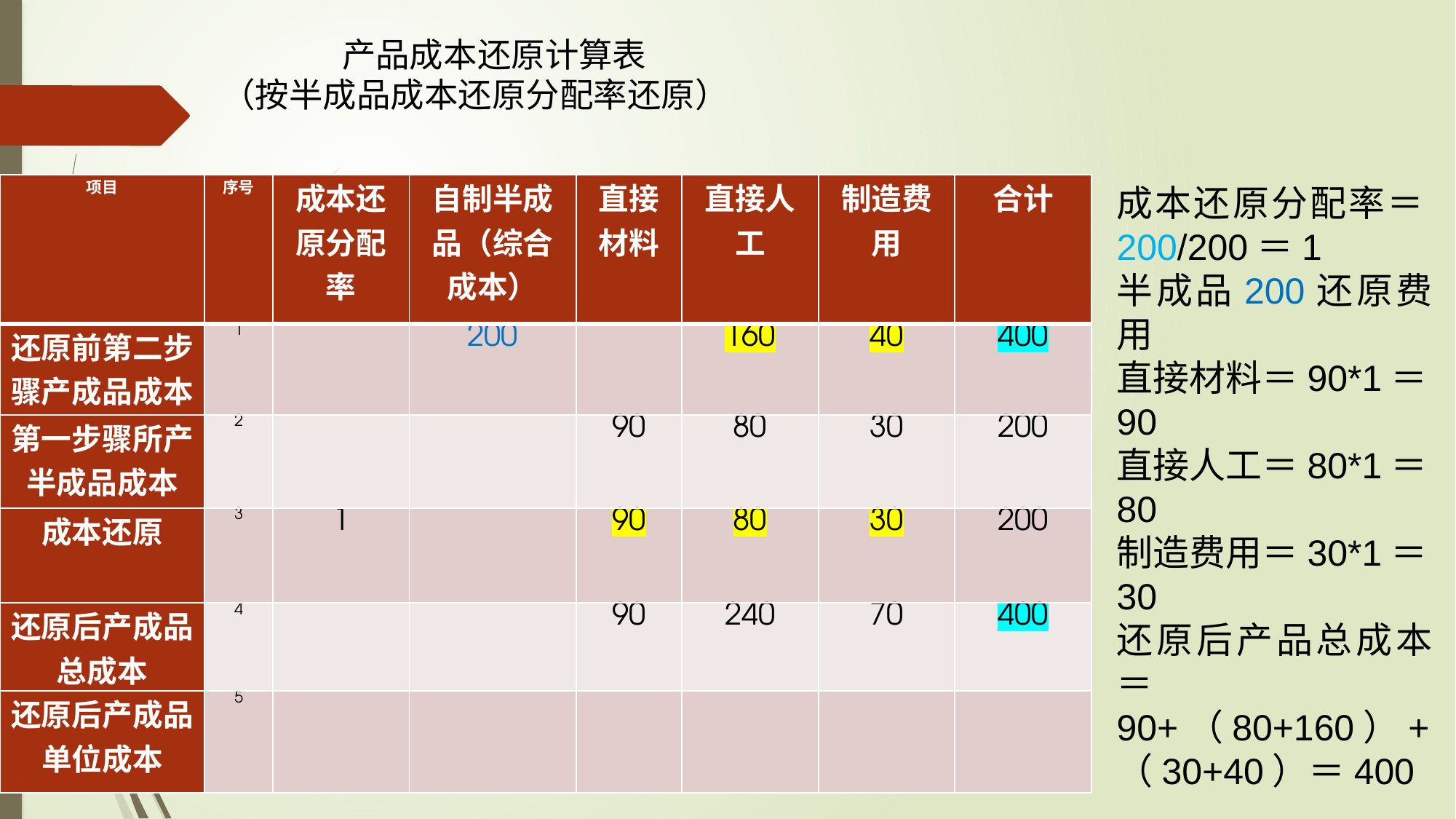

# 产品成本还原计算表 （按半成品成本还原分配率还原）
| 项目 | 序号 | 成本还原分配率 | 自制半成品（综合成本） | 直接材料 | 直接人工 | 制造费用 | 合计 |
| --- | --- | --- | --- | --- | --- | --- | --- |
| 还原前第二步骤产成品成本 | 1 |  | 200 |  | 160 | 40 | 400 |
| 第一步骤所产半成品成本 | 2 |  |  | 90 | 80 | 30 | 200 |
| 成本还原 | 3 | 1 |  | 90 | 80 | 30 | 200 |
| 还原后产成品总成本 | 4 |  |  | 90 | 240 | 70 | 400 |
| 还原后产成品单位成本 | 5 |  |  |  |  |  |  |
成本还原分配率＝200/200＝1
半成品200还原费用
直接材料＝90*1＝90
直接人工＝80*1＝80
制造费用＝30*1＝30
还原后产品总成本＝90+（80+160）+（30+40）＝400